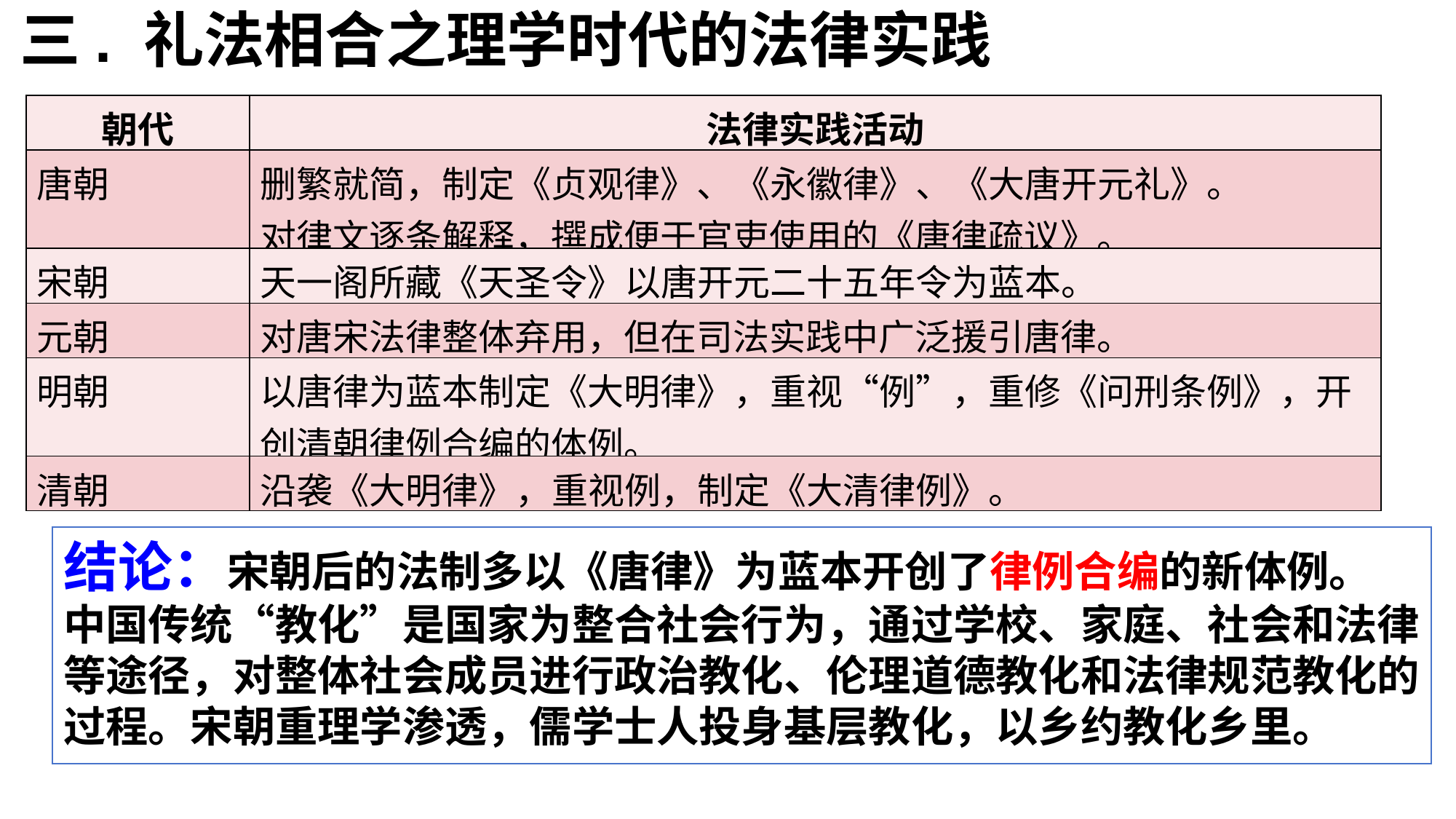

三. 礼法相合之理学时代的法律实践
| 朝代 | 法律实践活动 |
| --- | --- |
| 唐朝 | 删繁就简，制定《贞观律》、《永徽律》、《大唐开元礼》。 对律文逐条解释，撰成便于官吏使用的《唐律疏议》。 |
| 宋朝 | 天一阁所藏《天圣令》以唐开元二十五年令为蓝本。 |
| 元朝 | 对唐宋法律整体弃用，但在司法实践中广泛援引唐律。 |
| 明朝 | 以唐律为蓝本制定《大明律》，重视“例”，重修《问刑条例》，开创清朝律例合编的体例。 |
| 清朝 | 沿袭《大明律》，重视例，制定《大清律例》。 |
结论：宋朝后的法制多以《唐律》为蓝本开创了律例合编的新体例。
中国传统“教化”是国家为整合社会行为，通过学校、家庭、社会和法律等途径，对整体社会成员进行政治教化、伦理道德教化和法律规范教化的过程。宋朝重理学渗透，儒学士人投身基层教化，以乡约教化乡里。